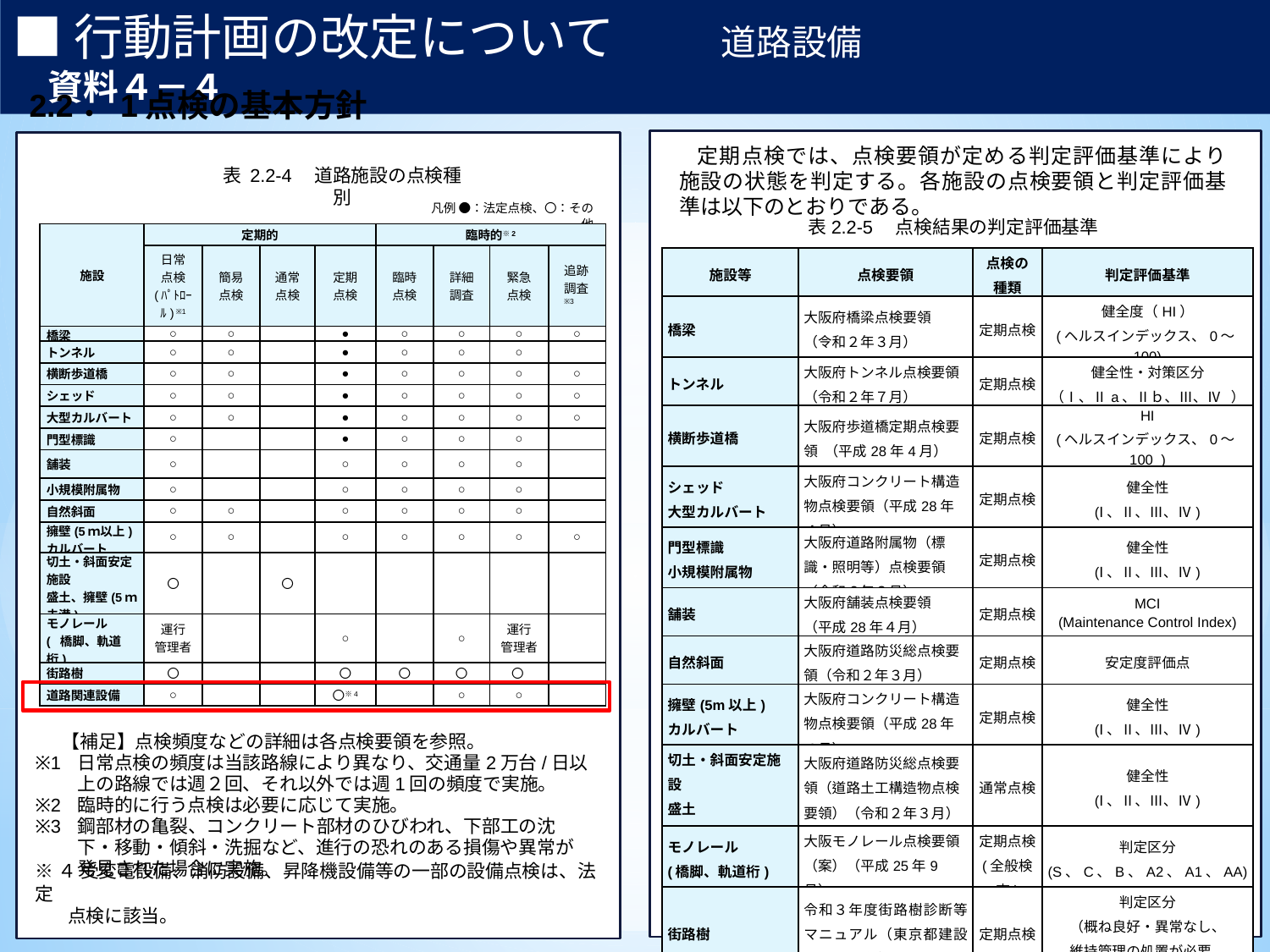

■行動計画の改定について　　　道路設備　　　　　　　　　　　　資料４－４
2.2．1点検の基本方針
【補足】	体制は主に行っている実施主体を記載しており、これによらない場合もある。
※1	日常点検の頻度は当該路線により異なり、交通量2万台/日以上の路線では週2回、それ以外では週1回の頻度で実施。
※2	臨時的に行う緊急点検等は必要に応じて随意実施。

【補足】	体制は主に行っている実施主体を記載しており、これによらない場合もある。
※1	日常点検の頻度は当該路線により異なり、交通量2万台/日以上の路線では週2回、それ以外では週1回の頻度で実施。
※2	臨時的に行う緊急点検等は必要に応じて随意実施。

定期点検では、点検要領が定める判定評価基準により施設の状態を判定する。各施設の点検要領と判定評価基準は以下のとおりである。
表 2.2‑4　道路施設の点検種別
 凡例 ●：法定点検、〇：その他
表2.2‑5　点検結果の判定評価基準
| 施設 | 定期的 |  |  |  | 臨時的※2 |  |  |  |
| --- | --- | --- | --- | --- | --- | --- | --- | --- |
|  | 日常 点検 (ﾊﾟﾄﾛｰﾙ) ※1 | 簡易 点検 | 通常 点検 | 定期 点検 | 臨時 点検 | 詳細 調査 | 緊急 点検 | 追跡 調査 ※3 |
| 橋梁 | ○ | ○ |  | ● | ○ | ○ | ○ | ○ |
| トンネル | ○ | ○ |  | ● | ○ | ○ | ○ |  |
| 横断歩道橋 | ○ | ○ |  | ● | ○ | ○ | ○ | ○ |
| シェッド | ○ | ○ |  | ● | ○ | ○ | ○ | ○ |
| 大型カルバート | ○ | ○ |  | ● | ○ | ○ | ○ | ○ |
| 門型標識 | ○ |  |  | ● | ○ | ○ | ○ |  |
| 舗装 | ○ |  |  | ○ | ○ | ○ | ○ |  |
| 小規模附属物 | ○ |  |  | ○ | ○ | ○ | ○ |  |
| 自然斜面 | ○ | ○ |  | ○ | ○ | ○ | ○ |  |
| 擁壁(5ｍ以上) カルバート | ○ | ○ |  | ○ | ○ | ○ | ○ | ○ |
| 切土・斜面安定施設 盛土、擁壁(5ｍ未満) | 〇 |  | 〇 |  |  |  |  |  |
| モノレール (  橋脚、軌道桁) | 運行 管理者 |  |  | ○ |  | ○ | 運行 管理者 |  |
| 街路樹 | 〇 |  |  | 〇 | 〇 | 〇 | 〇 |  |
| 道路関連設備 | ○ |  |  | 〇※4 |  | ○ | ○ |  |
| 施設等 | 点検要領 | 点検の 種類 | 判定評価基準 |
| --- | --- | --- | --- |
| 橋梁 | 大阪府橋梁点検要領 （令和２年３月） | 定期点検 | 健全度（HI） (ヘルスインデックス、0～100) |
| トンネル | 大阪府トンネル点検要領 （令和２年７月） | 定期点検 | 健全性・対策区分 （Ⅰ、Ⅱa、Ⅱｂ、Ⅲ、Ⅳ   ） |
| 横断歩道橋 | 大阪府歩道橋定期点検要領  （平成28年4月） | 定期点検 | HI (ヘルスインデックス、0～100  ) |
| シェッド 大型カルバート | 大阪府コンクリート構造物点検要領（平成28年４月） | 定期点検 | 健全性 (Ⅰ、Ⅱ、Ⅲ、Ⅳ) |
| 門型標識 小規模附属物 | 大阪府道路附属物（標識・照明等）点検要領 （令和６年３月） | 定期点検 | 健全性 (Ⅰ、Ⅱ、Ⅲ、Ⅳ) |
| 舗装 | 大阪府舗装点検要領 （平成28年４月） | 定期点検 | MCI (Maintenance Control Index) |
| 自然斜面 | 大阪府道路防災総点検要領（令和２年３月） | 定期点検 | 安定度評価点 |
| 擁壁(5m以上) カルバート | 大阪府コンクリート構造物点検要領（平成28年４月） | 定期点検 | 健全性 (Ⅰ、Ⅱ、Ⅲ、Ⅳ) |
| 切土・斜面安定施設 盛土 擁壁(5ｍ未満) | 大阪府道路防災総点検要領（道路土工構造物点検要領）（令和２年３月） | 通常点検 | 健全性 (Ⅰ、Ⅱ、Ⅲ、Ⅳ) |
| モノレール (橋脚、軌道桁) | 大阪モノレール点検要領（案）（平成25年9月） | 定期点検 (全般検査) | 判定区分 (S、C、B、A2、A1、AA) |
| 街路樹 | 令和３年度街路樹診断等マニュアル（東京都建設局 令和3年） | 定期点検 | 判定区分 （概ね良好・異常なし、 維持管理の処置が必要、 樹木の外観診断が必要） |

【補足】点検頻度などの詳細は各点検要領を参照。
※1	日常点検の頻度は当該路線により異なり、交通量2万台/日以上の路線では週２回、それ以外では週1回の頻度で実施。
※2	臨時的に行う点検は必要に応じて実施。
※3	鋼部材の亀裂、コンクリート部材のひびわれ、下部工の沈下・移動・傾斜・洗掘など、進行の恐れのある損傷や異常が発見された場合に実施。
※４ 受変電設備、消防設備、昇降機設備等の一部の設備点検は、法定
       点検に該当。
8